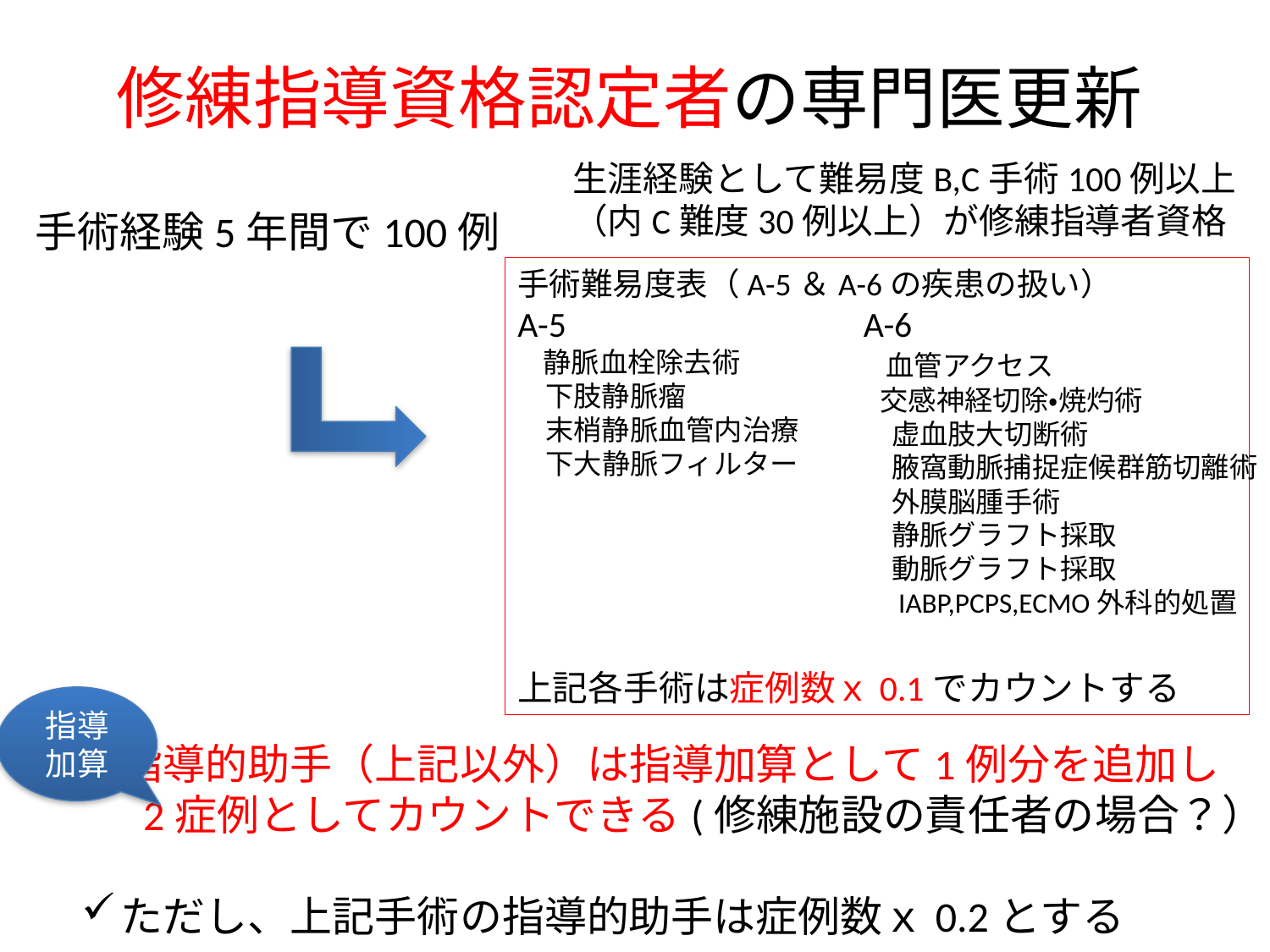

# 修練指導資格認定者の専門医更新
生涯経験として難易度B,C手術100例以上
（内C難度30例以上）が修練指導者資格
手術経験5年間で100例

手術難易度表（A-5＆A-6の疾患の扱い）
A-5                                     A-6
   静脈血栓除去術
　下肢静脈瘤
　末梢静脈血管内治療
　下大静脈フィルター

上記各手術は症例数ｘ0.1でカウントする
      血管アクセス
      交感神経切除・焼灼術
　　虚血肢大切断術
　　腋窩動脈捕捉症候群筋切離術
　　外膜脳腫手術
　　静脈グラフト採取
　　動脈グラフト採取
　　IABP,PCPS,ECMO外科的処置

指導加算
指導的助手（上記以外）は指導加算として1例分を追加し
　 2症例としてカウントできる(修練施設の責任者の場合？）

ただし、上記手術の指導的助手は症例数ｘ0.2とする